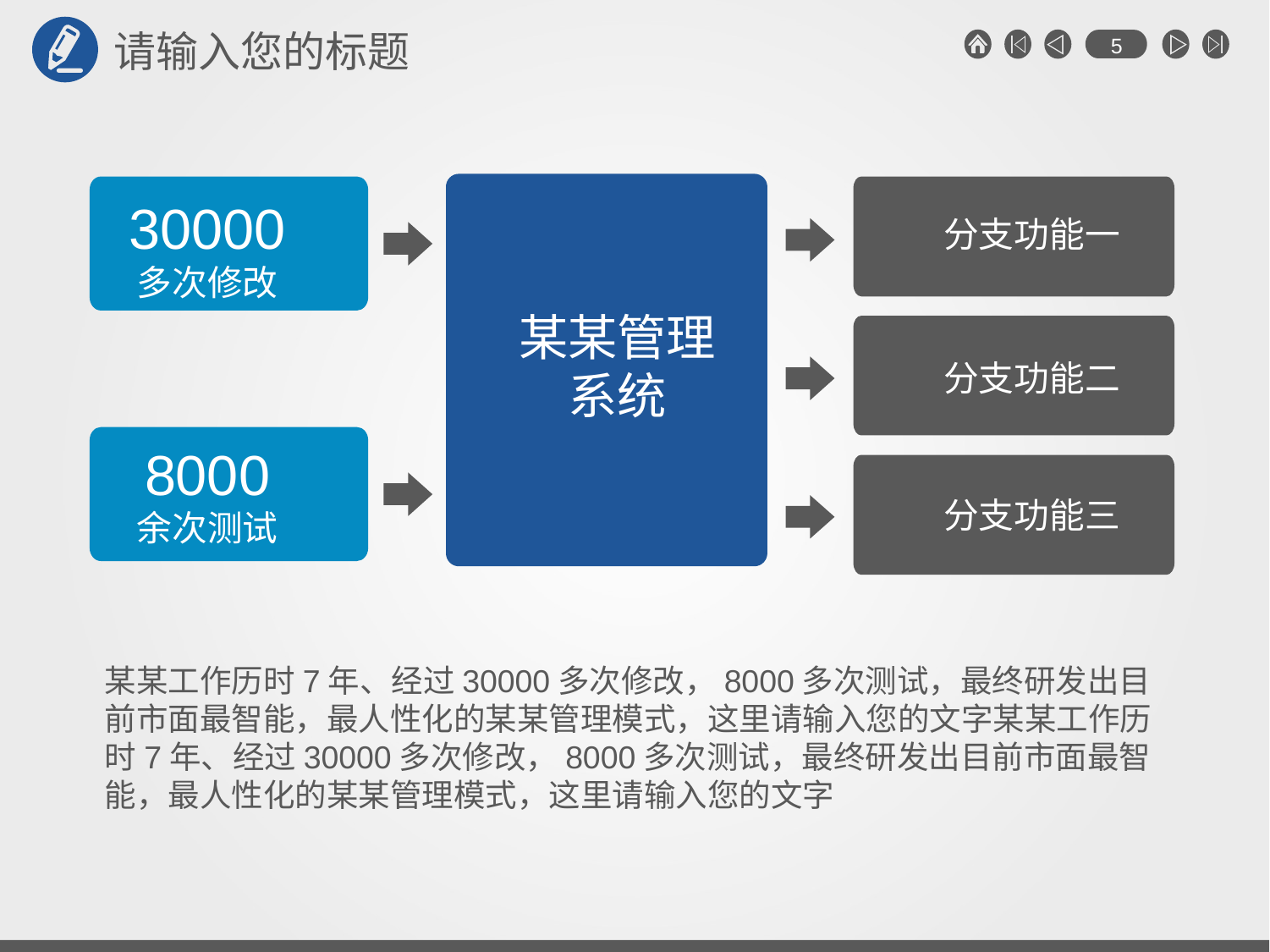

请输入您的标题

30000
多次修改
分支功能一

某某管理系统

分支功能二

8000
余次测试

分支功能三

某某工作历时7年、经过30000多次修改，8000多次测试，最终研发出目前市面最智能，最人性化的某某管理模式，这里请输入您的文字某某工作历时7年、经过30000多次修改，8000多次测试，最终研发出目前市面最智能，最人性化的某某管理模式，这里请输入您的文字